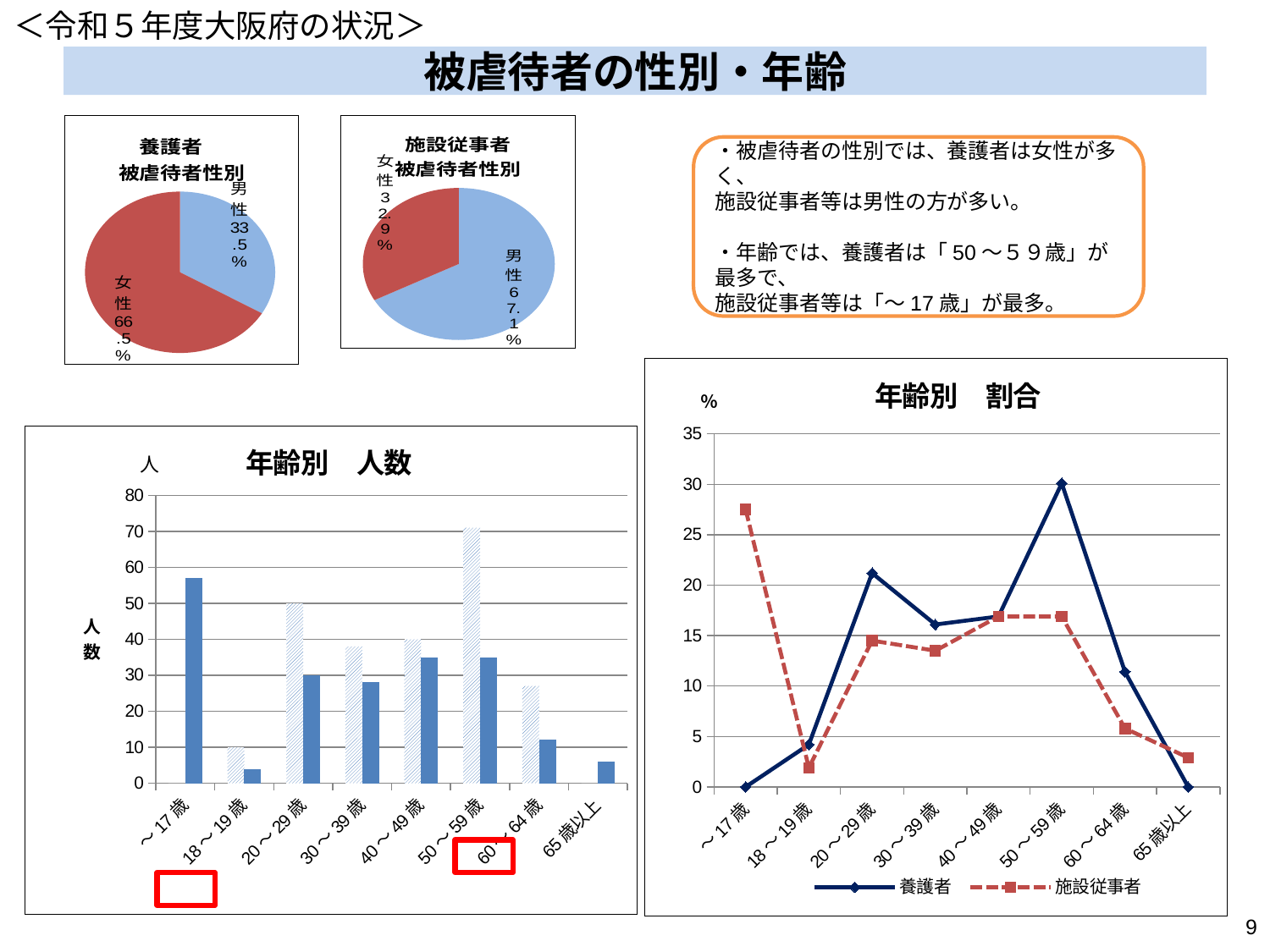

＜令和５年度大阪府の状況＞
# 被虐待者の性別・年齢

### Chart: 養護者
被虐待者性別

| Category |  |
|---|---|
| 男性 | 0.335 |
| 女性 | 0.665 |

### Chart: 施設従事者
被虐待者性別

| Category |  |
|---|---|
| 男性 | 0.671 |
| 女性 | 0.329 |
・被虐待者の性別では、養護者は女性が多く、
施設従事者等は男性の方が多い。

・年齢では、養護者は「50～５９歳」が最多で、
施設従事者等は「～17歳」が最多。

### Chart: 年齢別　割合

| Category | 養護者 | 施設従事者 |
|---|---|---|
| ～17歳 | 0.0 | 27.5 |
| 18～19歳 | 4.2 | 1.9 |
| 20～29歳 | 21.2 | 14.5 |
| 30～39歳 | 16.1 | 13.5 |
| 40～49歳 | 16.9 | 16.9 |
| 50～59歳 | 30.1 | 16.9 |
| 60～64歳 | 11.4 | 5.8 |
| 65歳以上 | 0.0 | 2.9 |

### Chart: 年齢別　人数

| Category | 養護者 | 施設従事者 |
|---|---|---|
| ～17歳 | 0.0 | 57.0 |
| 18～19歳 | 10.0 | 4.0 |
| 20～29歳 | 50.0 | 30.0 |
| 30～39歳 | 38.0 | 28.0 |
| 40～49歳 | 40.0 | 35.0 |
| 50～59歳 | 71.0 | 35.0 |
| 60～64歳 | 27.0 | 12.0 |
| 65歳以上 | 0.0 | 6.0 |

9